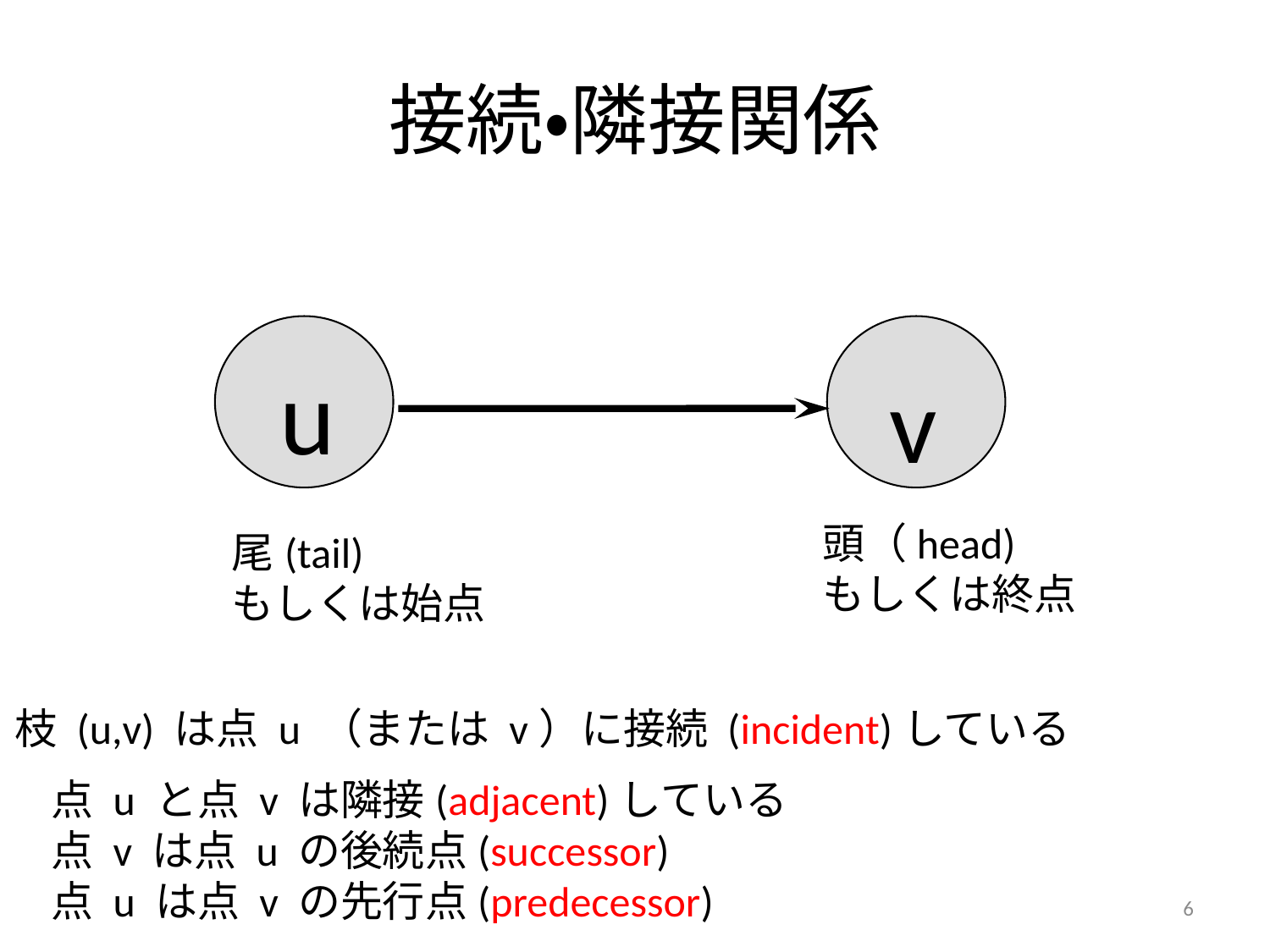

# 接続・隣接関係

u
v

頭（head)
もしくは終点
尾(tail)
もしくは始点
枝 (u,v) は点 u （または v）に接続 (incident)している
点 u と点 v は隣接(adjacent)している
点 v は点 u の後続点(successor)
点 u は点 v の先行点(predecessor)
6